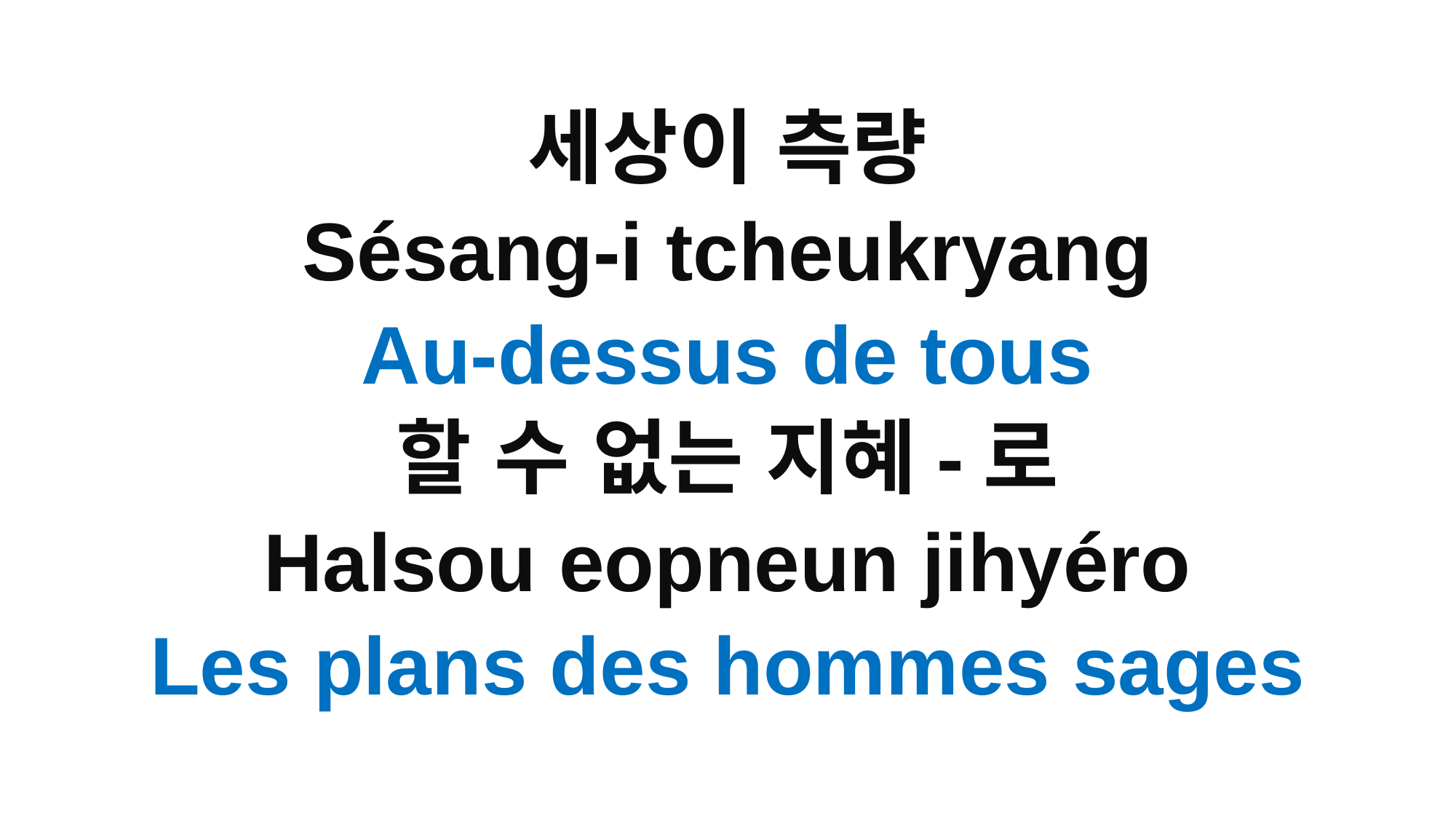

세상이 측량
Sésang-i tcheukryang
Au-dessus de tous
할 수 없는 지혜-로
Halsou eopneun jihyéro
Les plans des hommes sages